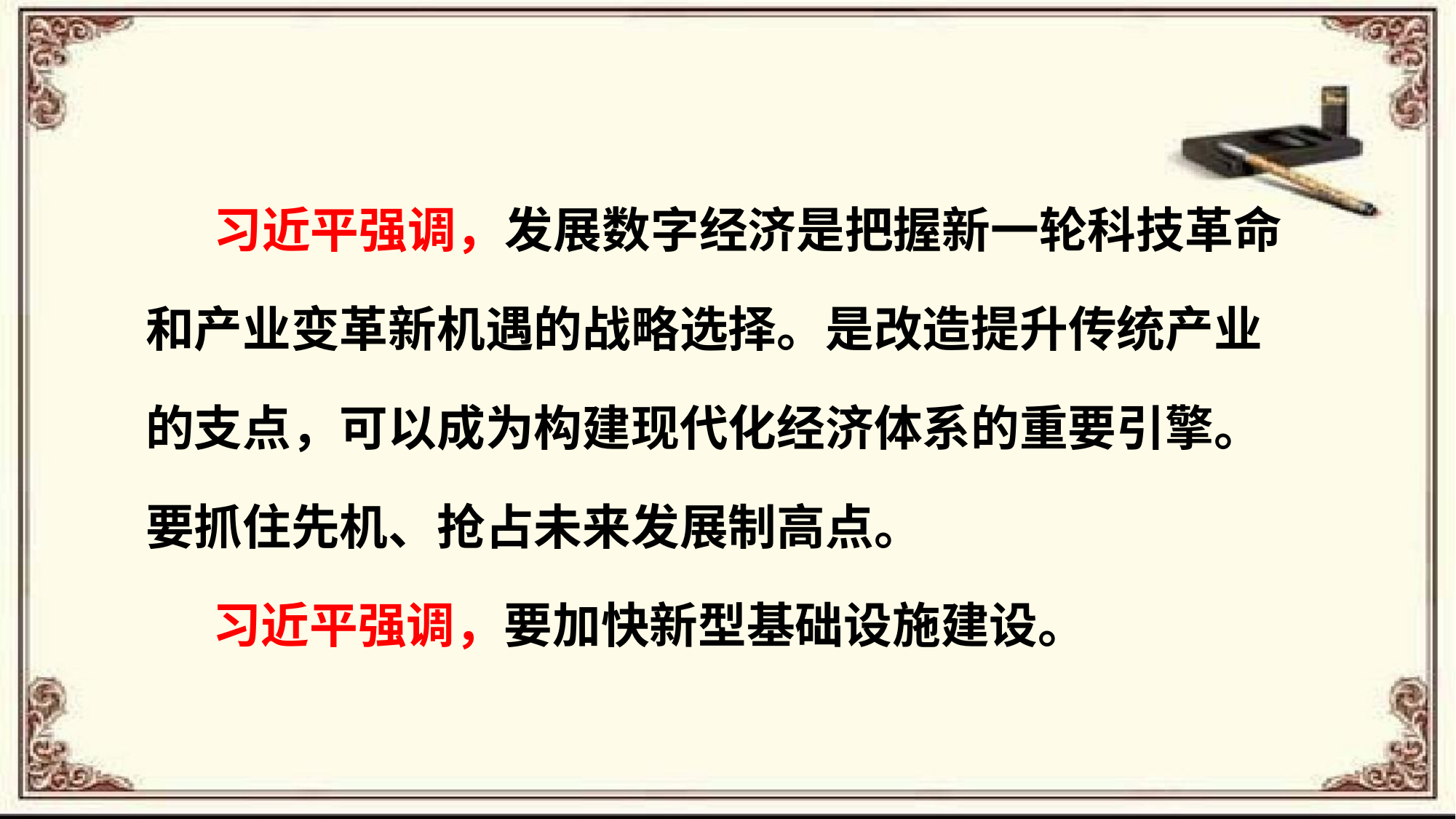

习近平强调，发展数字经济是把握新一轮科技革命和产业变革新机遇的战略选择。是改造提升传统产业的支点，可以成为构建现代化经济体系的重要引擎。要抓住先机、抢占未来发展制高点。
     习近平强调，要加快新型基础设施建设。